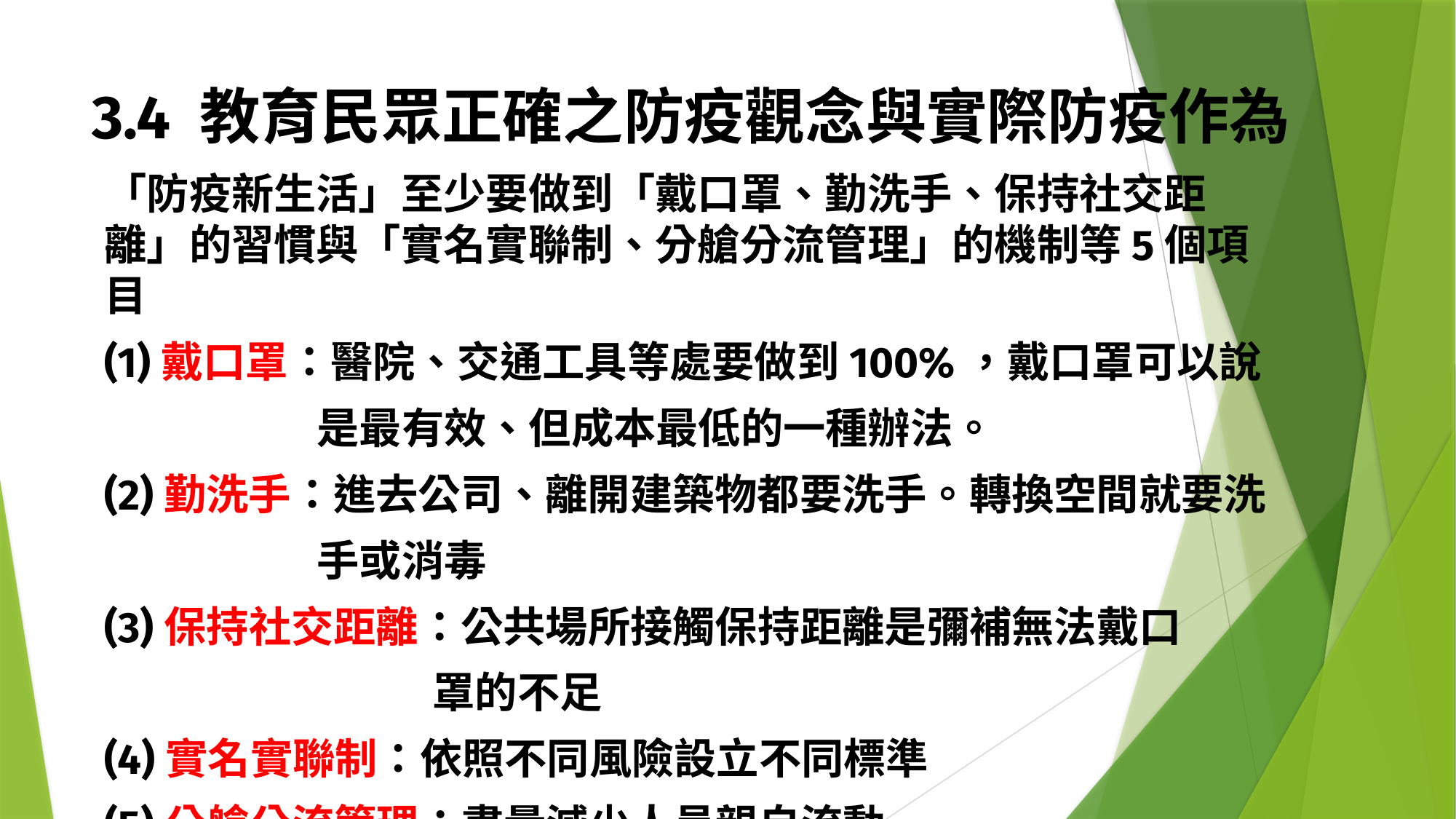

# 3.4 教育民眾正確之防疫觀念與實際防疫作為
「防疫新生活」至少要做到「戴口罩、勤洗手、保持社交距離」的習慣與「實名實聯制、分艙分流管理」的機制等5個項目
(1)戴口罩：醫院、交通工具等處要做到100%，戴口罩可以說
                     是最有效、但成本最低的一種辦法。
(2)勤洗手：進去公司、離開建築物都要洗手。轉換空間就要洗
                     手或消毒
(3)保持社交距離：公共場所接觸保持距離是彌補無法戴口
                                 罩的不足
(4)實名實聯制：依照不同風險設立不同標準
(5)分艙分流管理：盡量減少人員親自流動